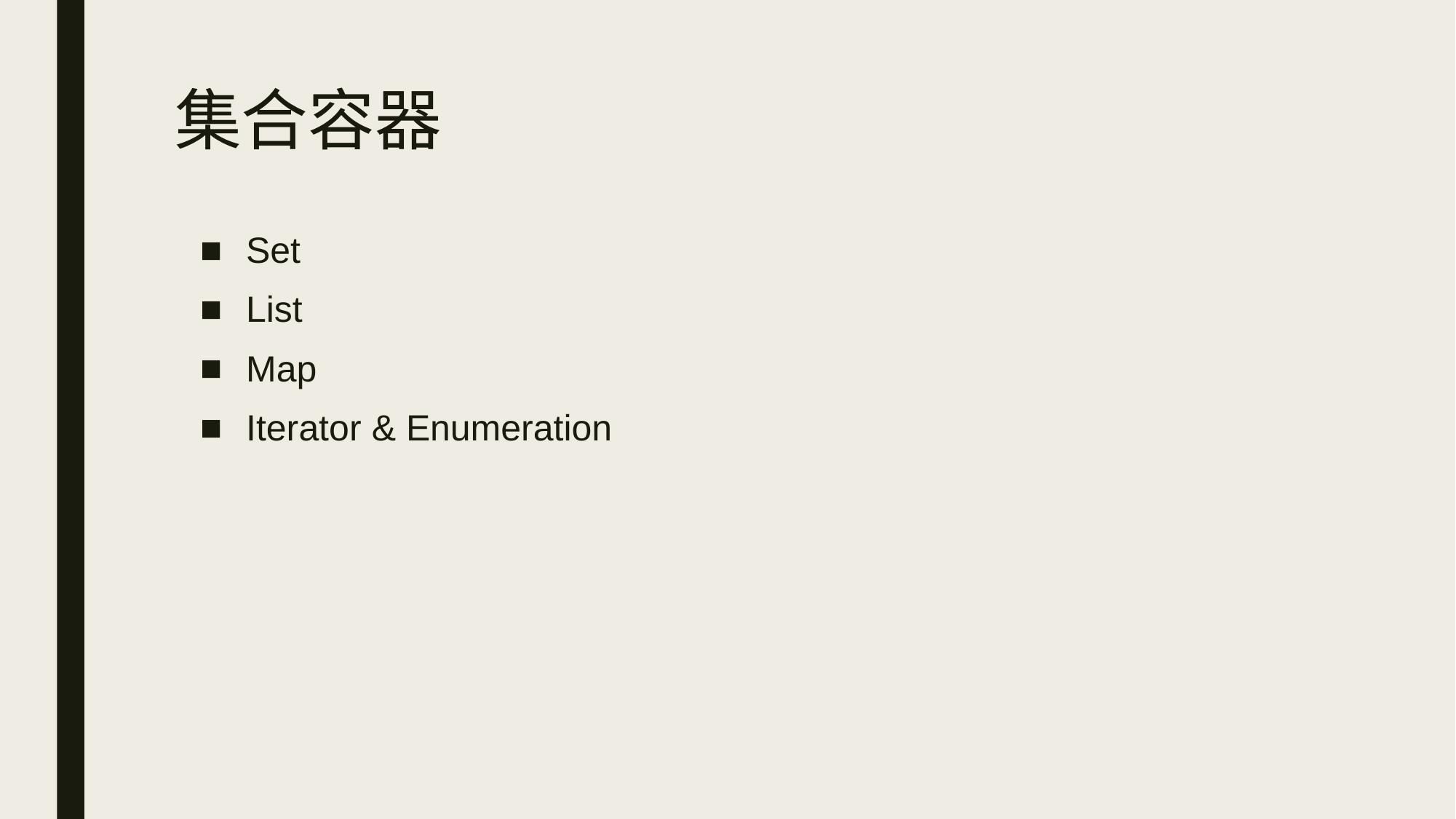

# 集合容器
Set
List
Map
Iterator & Enumeration